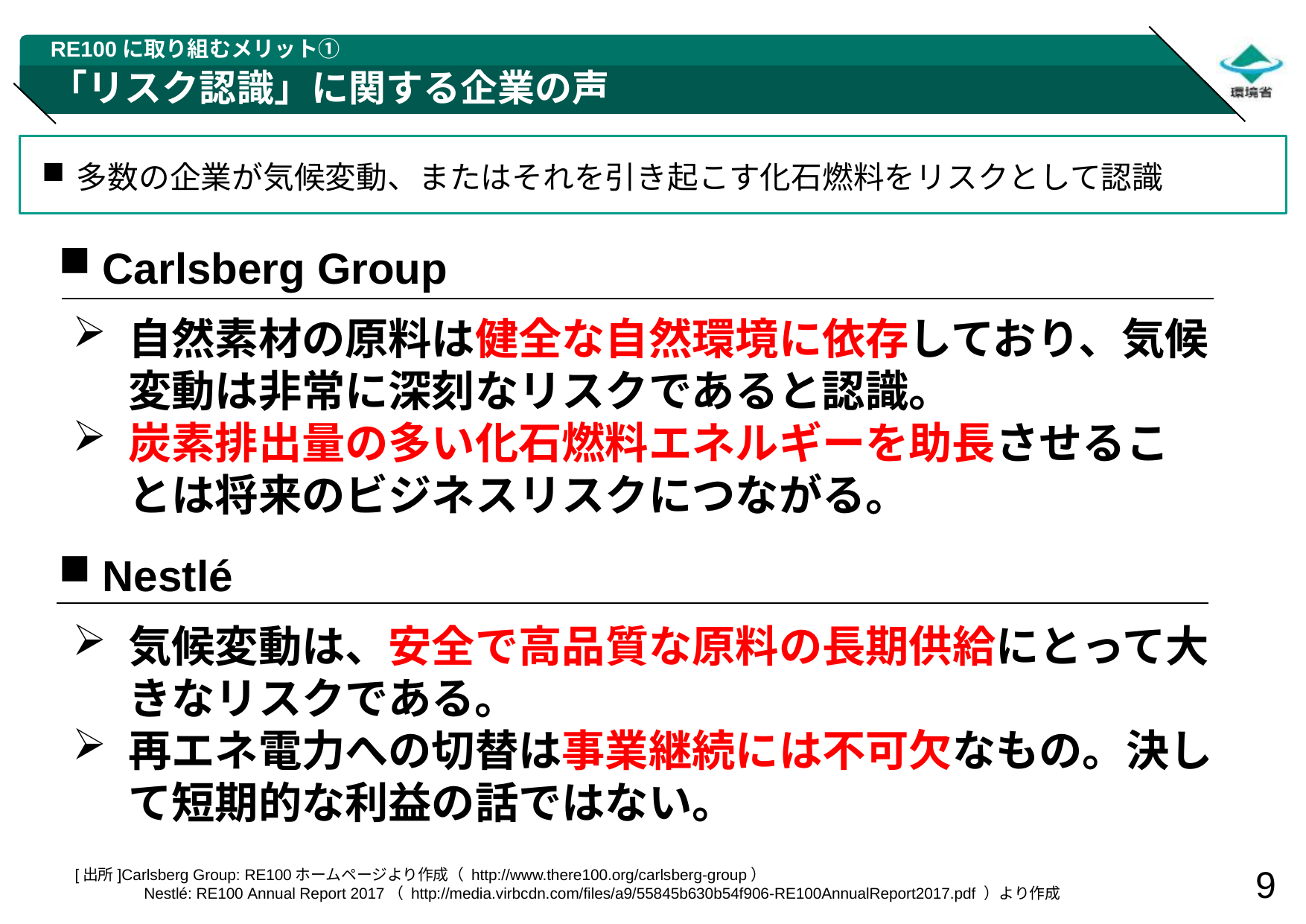

RE100に取り組むメリット①
# 「リスク認識」に関する企業の声
多数の企業が気候変動、またはそれを引き起こす化石燃料をリスクとして認識
Carlsberg Group
自然素材の原料は健全な自然環境に依存しており、気候変動は非常に深刻なリスクであると認識。
炭素排出量の多い化石燃料エネルギーを助長させることは将来のビジネスリスクにつながる。
Nestlé
気候変動は、安全で高品質な原料の長期供給にとって大きなリスクである。
再エネ電力への切替は事業継続には不可欠なもの。決して短期的な利益の話ではない。
[出所]Carlsberg Group: RE100ホームページより作成（ http://www.there100.org/carlsberg-group）
　　　　 Nestlé: RE100 Annual Report 2017（ http://media.virbcdn.com/files/a9/55845b630b54f906-RE100AnnualReport2017.pdf ）より作成